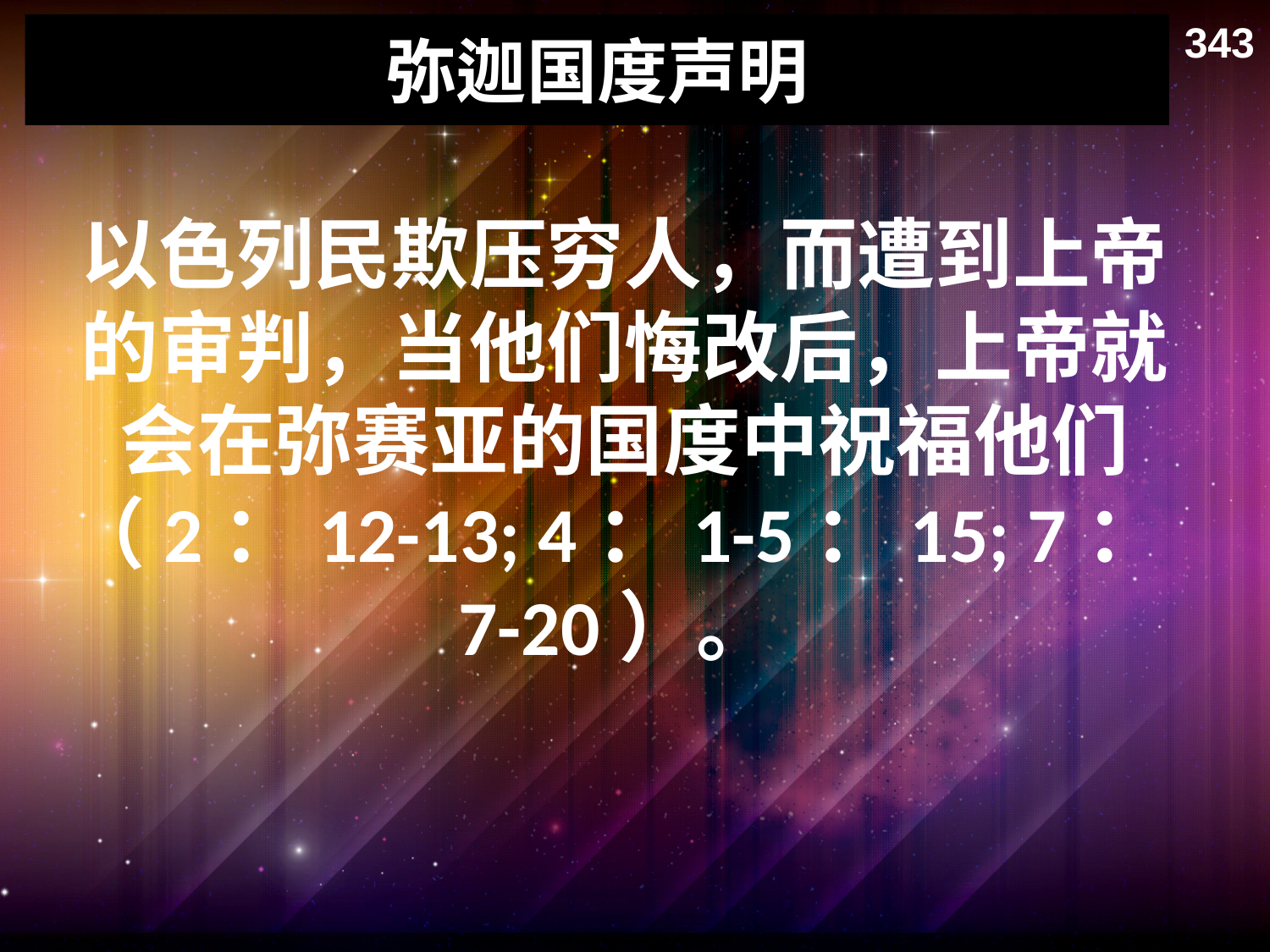

343
# 弥迦国度声明
以色列民欺压穷人，而遭到上帝的审判，当他们悔改后，上帝就会在弥赛亚的国度中祝福他们（2：12-13; 4：1-5：15; 7：7-20）。